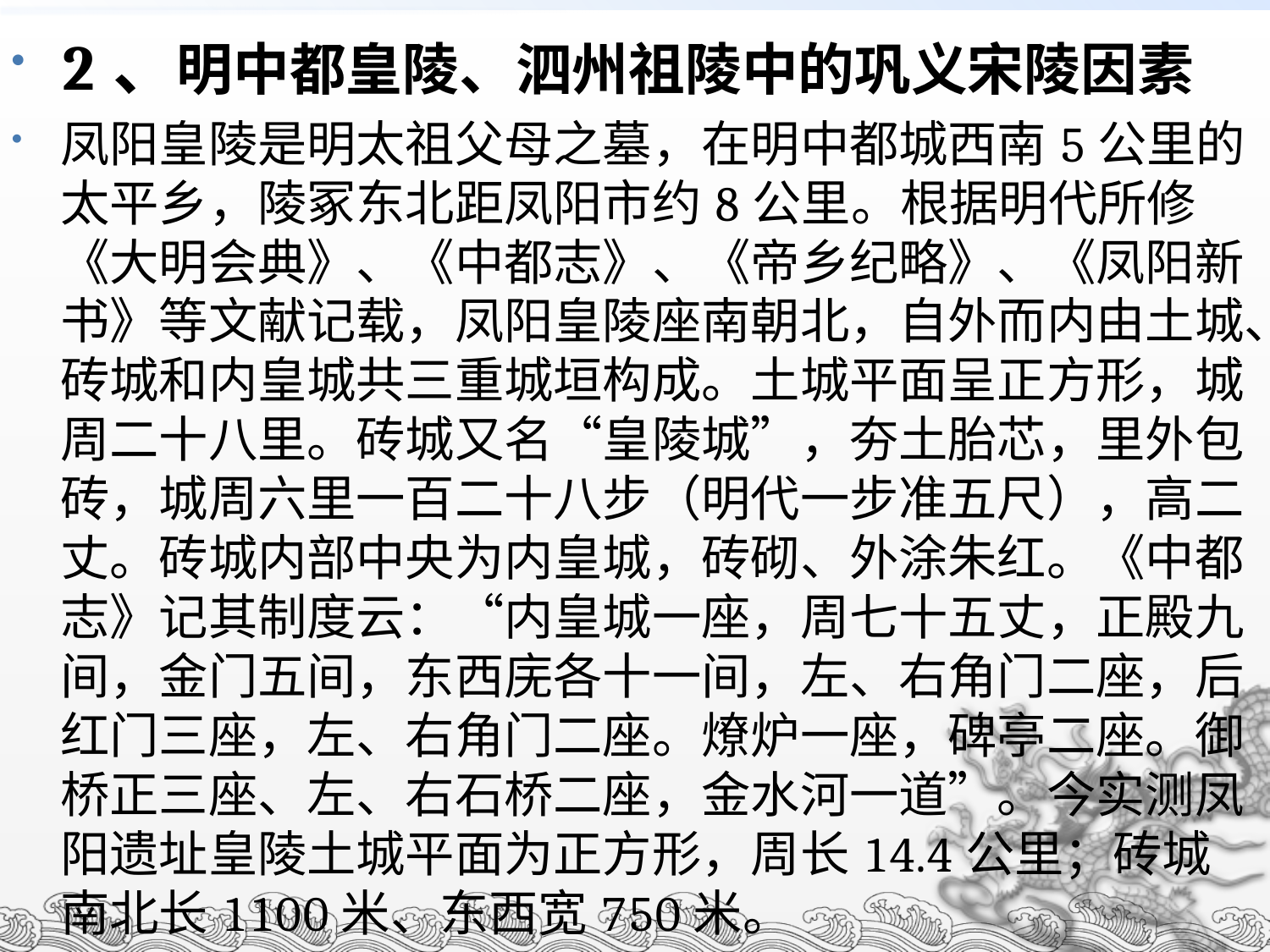

2、明中都皇陵、泗州祖陵中的巩义宋陵因素
凤阳皇陵是明太祖父母之墓，在明中都城西南5公里的太平乡，陵冢东北距凤阳市约8公里。根据明代所修《大明会典》、《中都志》、《帝乡纪略》、《凤阳新书》等文献记载，凤阳皇陵座南朝北，自外而内由土城、砖城和内皇城共三重城垣构成。土城平面呈正方形，城周二十八里。砖城又名“皇陵城”，夯土胎芯，里外包砖，城周六里一百二十八步（明代一步准五尺），高二丈。砖城内部中央为内皇城，砖砌、外涂朱红。《中都志》记其制度云：“内皇城一座，周七十五丈，正殿九间，金门五间，东西庑各十一间，左、右角门二座，后红门三座，左、右角门二座。燎炉一座，碑亭二座。御桥正三座、左、右石桥二座，金水河一道”。今实测凤阳遗址皇陵土城平面为正方形，周长14.4公里；砖城南北长1100米、东西宽750米。